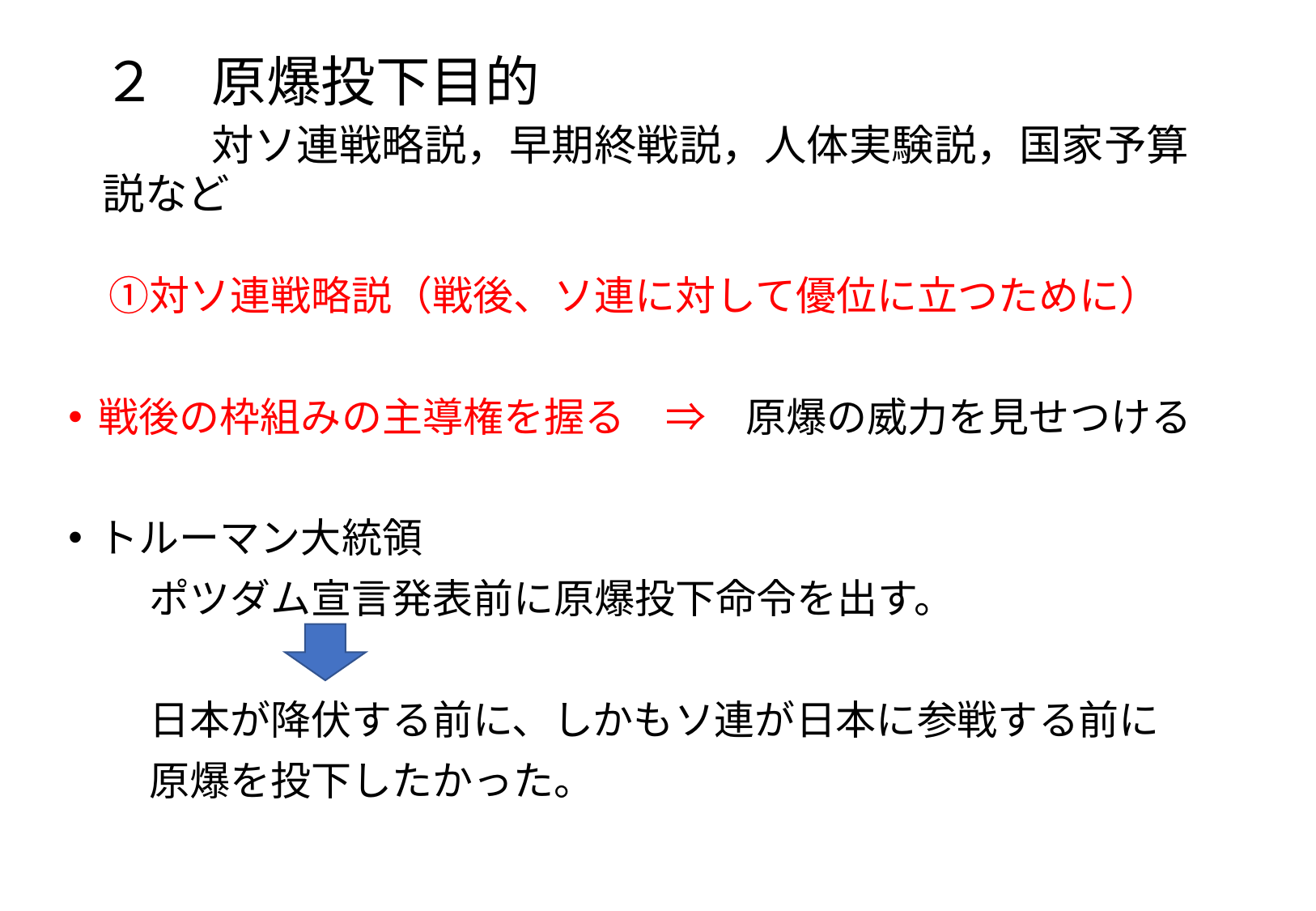

# ２　原爆投下目的 　　対ソ連戦略説，早期終戦説，人体実験説，国家予算説など
　①対ソ連戦略説（戦後、ソ連に対して優位に立つために）

戦後の枠組みの主導権を握る　⇒　原爆の威力を見せつける

トルーマン大統領
　　ポツダム宣言発表前に原爆投下命令を出す。

　　日本が降伏する前に、しかもソ連が日本に参戦する前に
　　原爆を投下したかった。